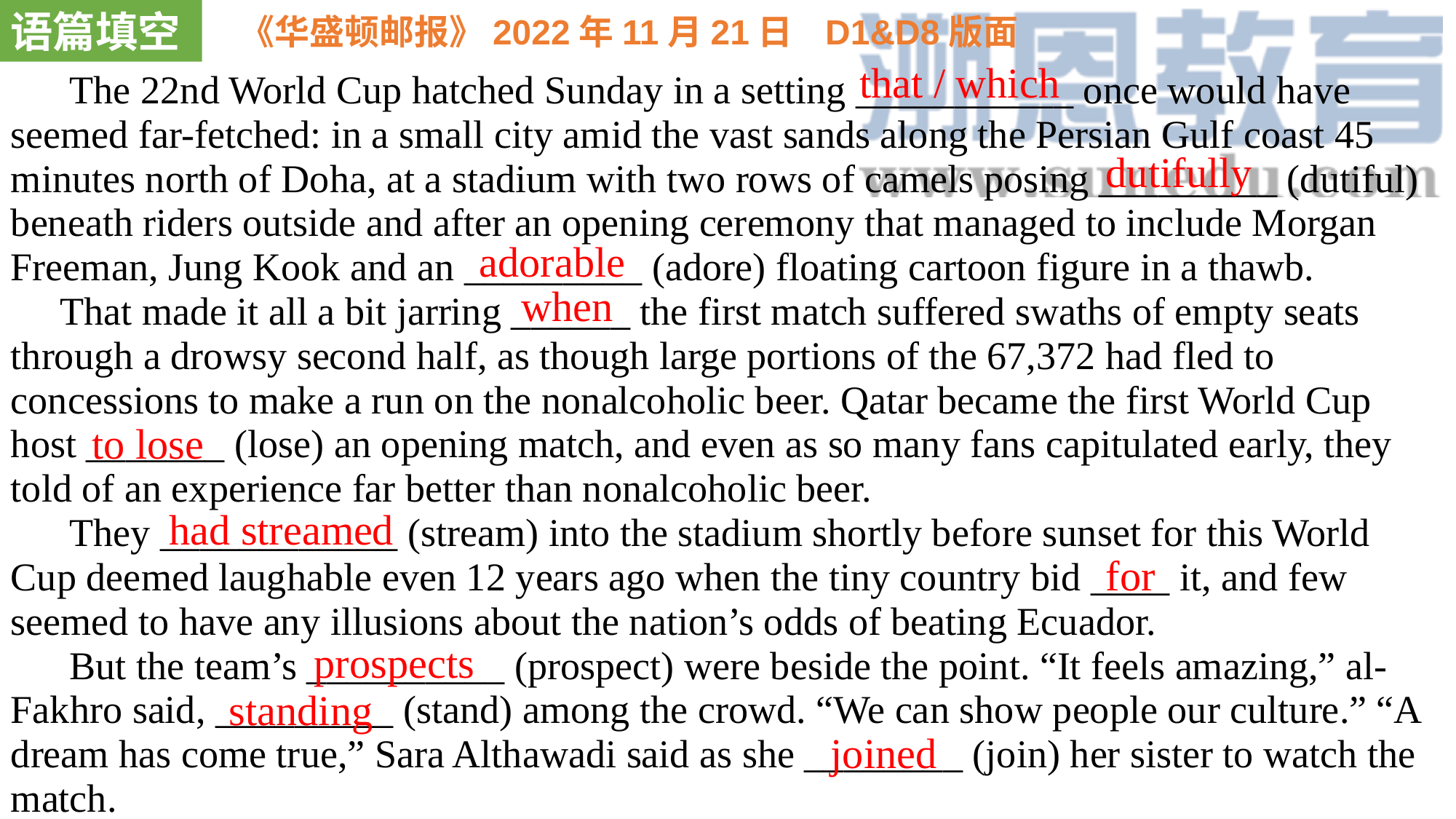

语篇填空
《华盛顿邮报》2022年11月21日   D1&D8版面
      The 22nd World Cup hatched Sunday in a setting ___________ once would have seemed far-fetched: in a small city amid the vast sands along the Persian Gulf coast 45 minutes north of Doha, at a stadium with two rows of camels posing _________ (dutiful) beneath riders outside and after an opening ceremony that managed to include Morgan Freeman, Jung Kook and an _________ (adore) floating cartoon figure in a thawb.
     That made it all a bit jarring ______ the first match suffered swaths of empty seats through a drowsy second half, as though large portions of the 67,372 had fled to concessions to make a run on the nonalcoholic beer. Qatar became the first World Cup host _______ (lose) an opening match, and even as so many fans capitulated early, they told of an experience far better than nonalcoholic beer.
      They ____________ (stream) into the stadium shortly before sunset for this World Cup deemed laughable even 12 years ago when the tiny country bid ____ it, and few seemed to have any illusions about the nation’s odds of beating Ecuador.
      But the team’s __________ (prospect) were beside the point. “It feels amazing,” al-Fakhro said, _________ (stand) among the crowd. “We can show people our culture.” “A dream has come true,” Sara Althawadi said as she ________ (join) her sister to watch the match.
that / which
dutifully
adorable
when
to lose
had streamed
for
prospects
standing
joined